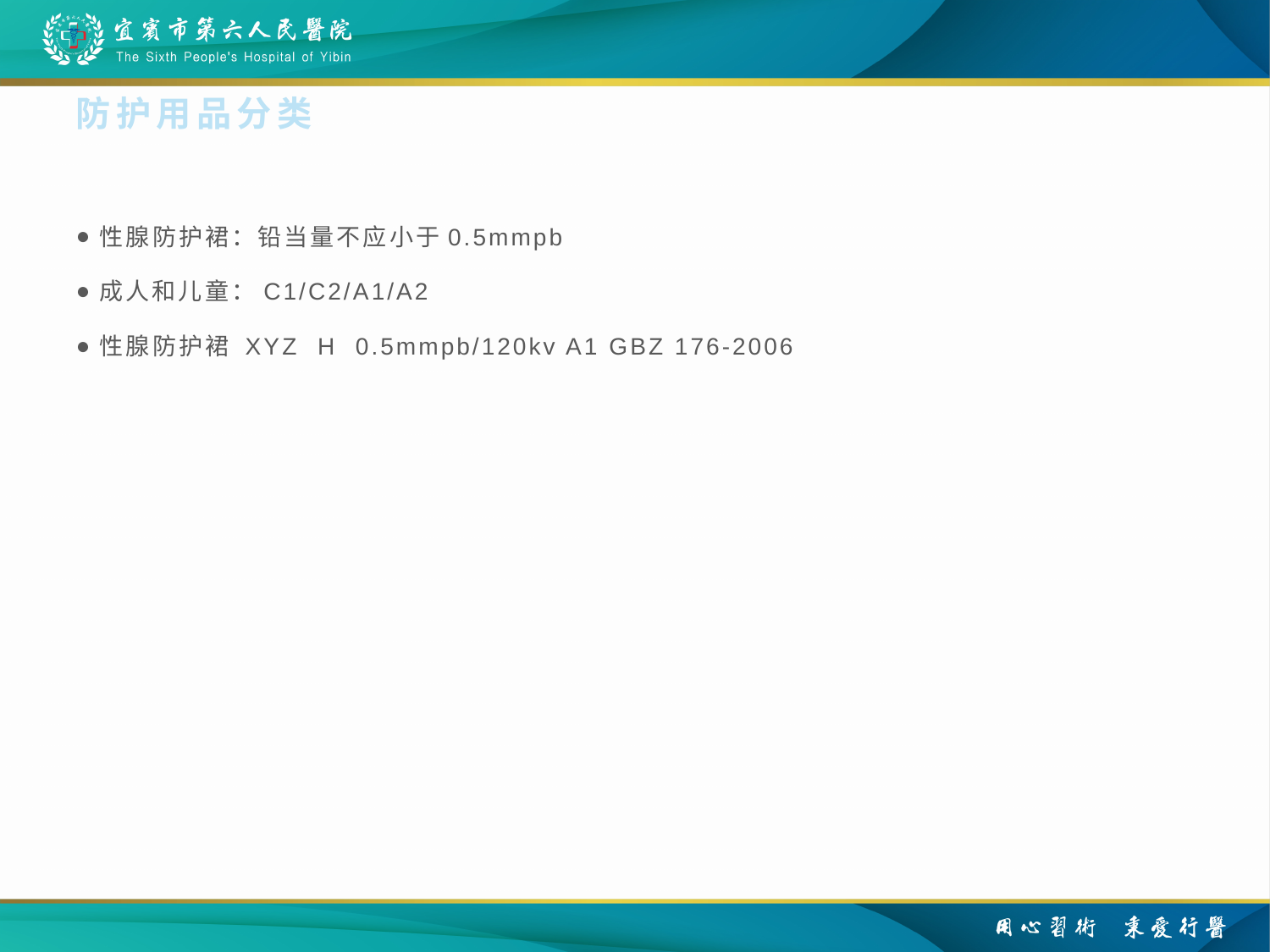

# 防护用品分类
性腺防护裙：铅当量不应小于0.5mmpb
成人和儿童：C1/C2/A1/A2
性腺防护裙 XYZ  H  0.5mmpb/120kv A1 GBZ 176-2006